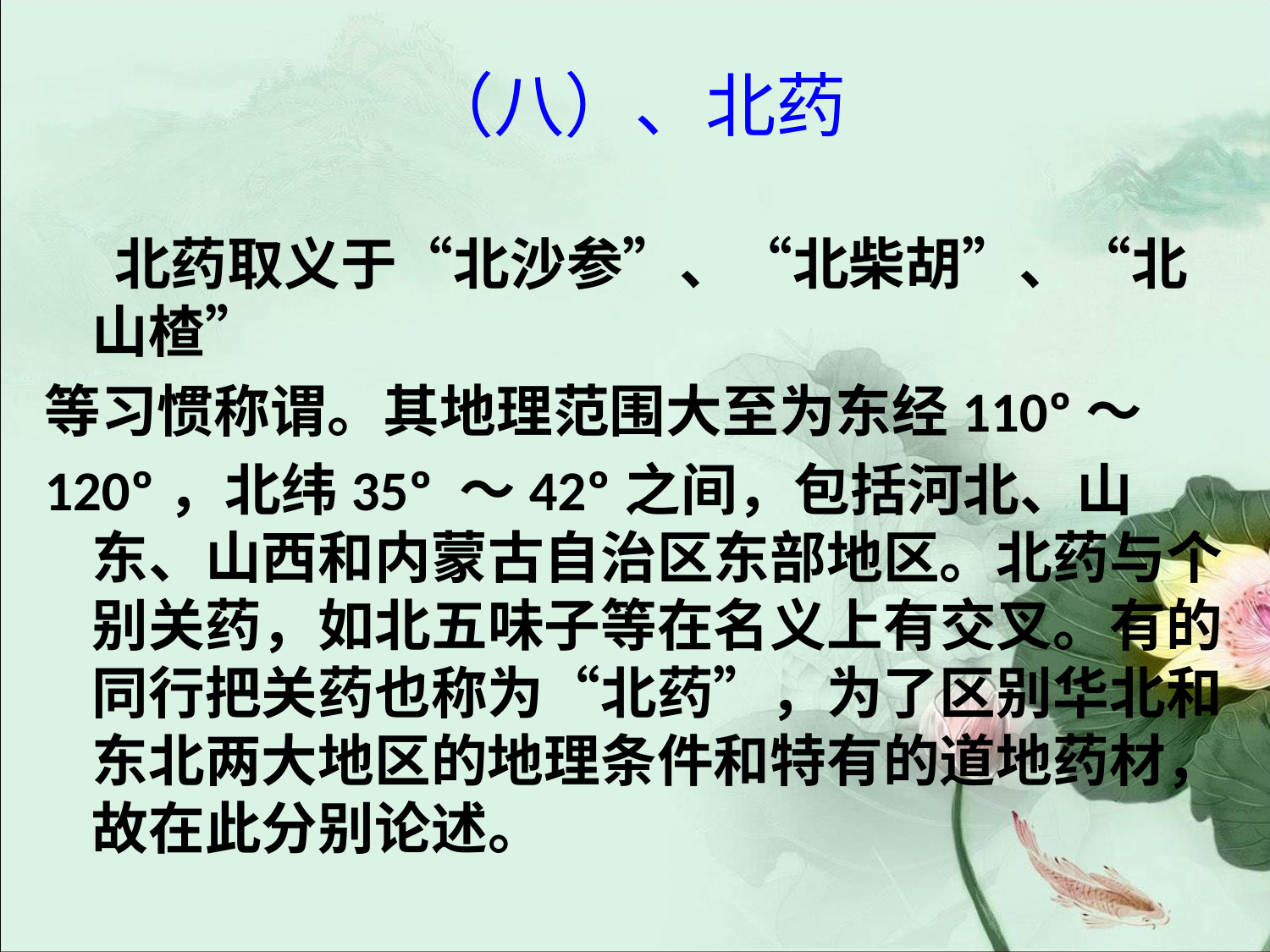

# （八）、北药
            北药取义于“北沙参”、“北柴胡”、“北山楂”
等习惯称谓。其地理范围大至为东经110º～
120º，北纬35º ～42º之间，包括河北、山东、山西和内蒙古自治区东部地区。北药与个别关药，如北五味子等在名义上有交叉。有的同行把关药也称为“北药”，为了区别华北和东北两大地区的地理条件和特有的道地药材，故在此分别论述。